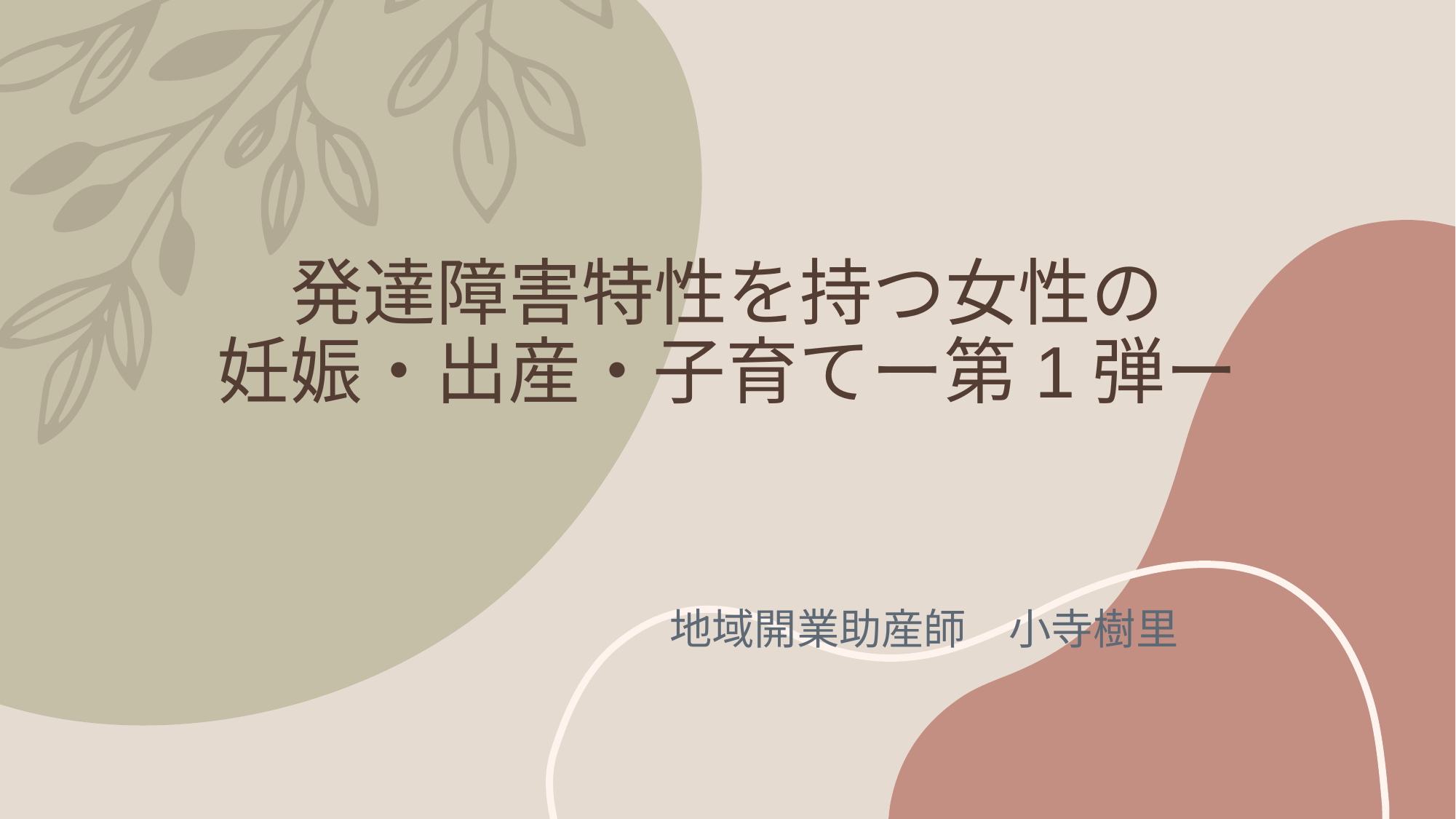

# 発達障害特性を持つ女性の 妊娠・出産・子育てー第1弾ー
　地域開業助産師　小寺樹里